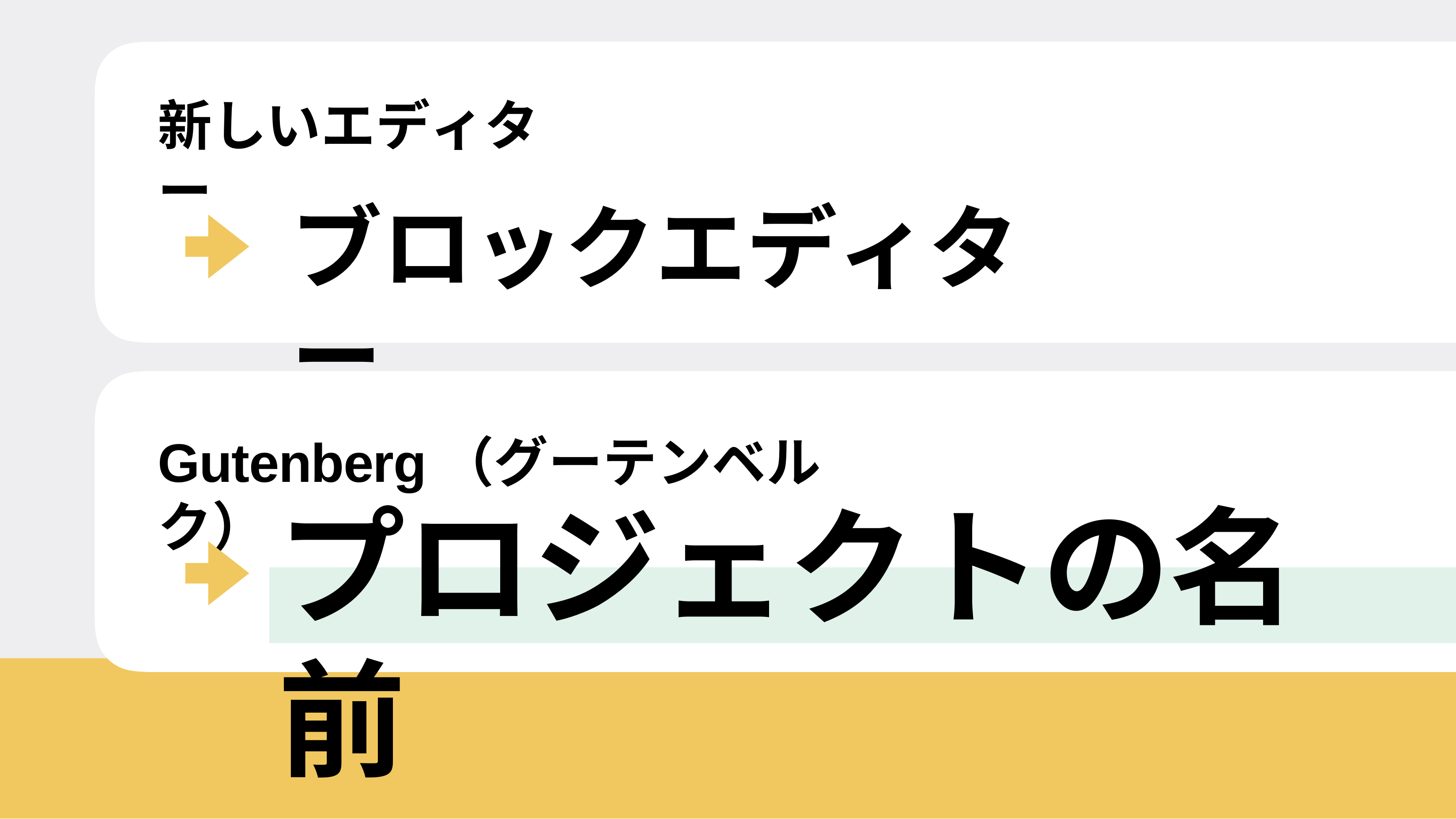

新しいエディター
# ブロックエディター

村上直子
Gutenberg（グーテンベルク）
プロジェクトの名前